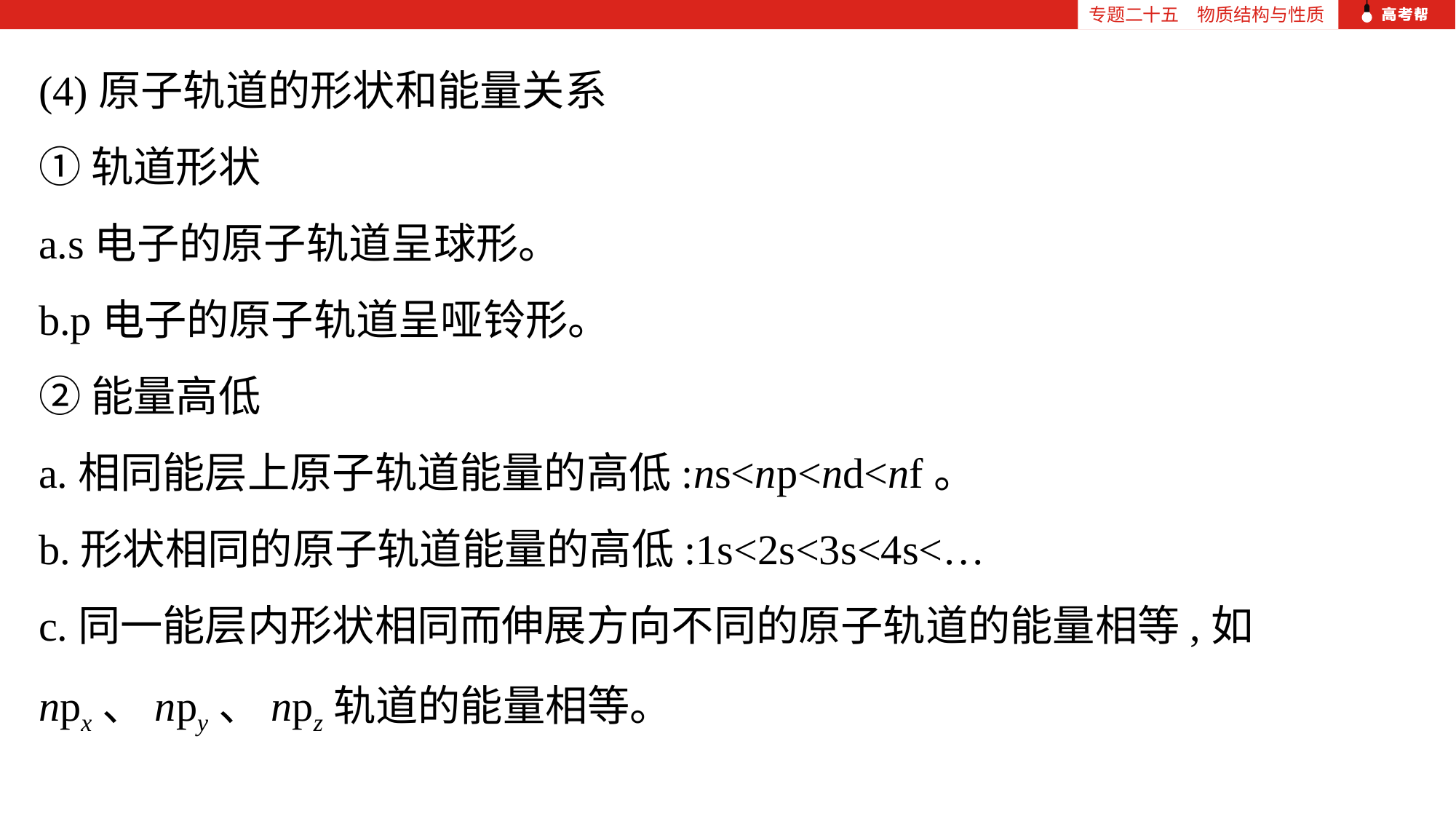

专题二十五　物质结构与性质
(4)原子轨道的形状和能量关系
①轨道形状
a.s电子的原子轨道呈球形。
b.p电子的原子轨道呈哑铃形。
②能量高低
a.相同能层上原子轨道能量的高低:ns<np<nd<nf。
b.形状相同的原子轨道能量的高低:1s<2s<3s<4s<…
c.同一能层内形状相同而伸展方向不同的原子轨道的能量相等,如npx、npy、npz轨道的能量相等。